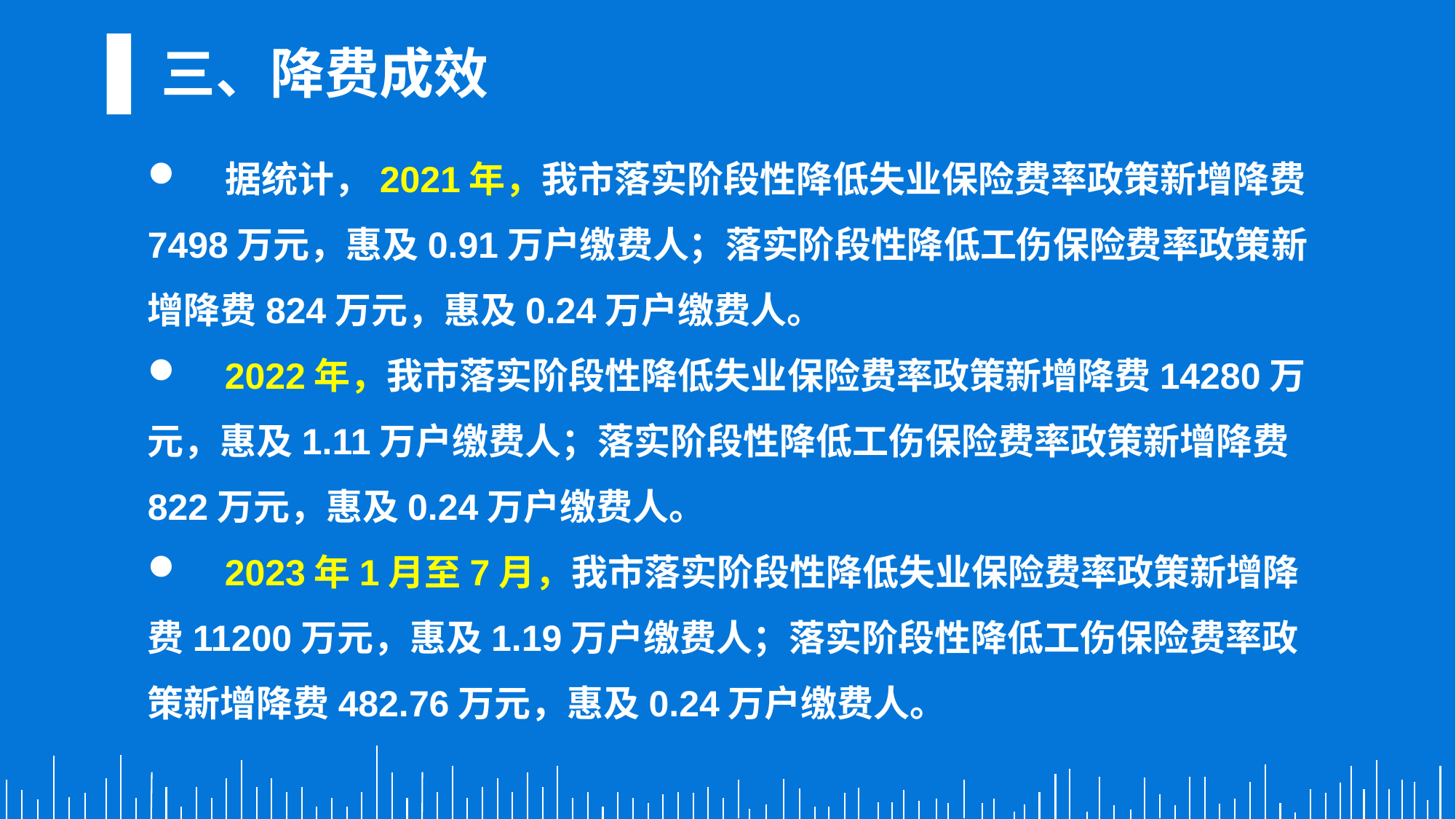

三、降费成效
    据统计，2021年，我市落实阶段性降低失业保险费率政策新增降费7498万元，惠及0.91万户缴费人；落实阶段性降低工伤保险费率政策新增降费824万元，惠及0.24万户缴费人。
    2022年，我市落实阶段性降低失业保险费率政策新增降费14280万元，惠及1.11万户缴费人；落实阶段性降低工伤保险费率政策新增降费822万元，惠及0.24万户缴费人。
    2023年1月至7月，我市落实阶段性降低失业保险费率政策新增降费11200万元，惠及1.19万户缴费人；落实阶段性降低工伤保险费率政策新增降费482.76万元，惠及0.24万户缴费人。